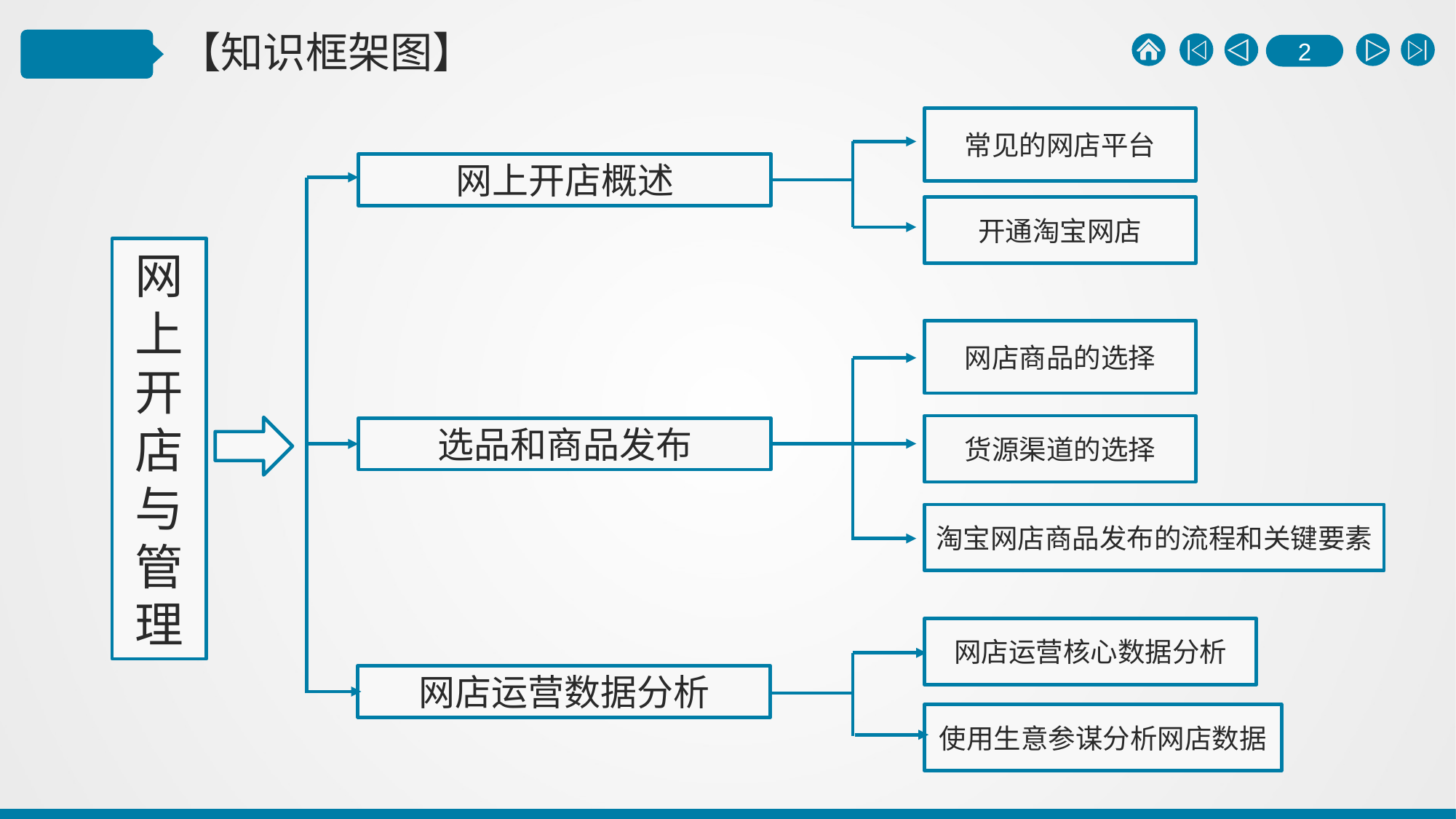

常见的网店平台
网上开店概述
开通淘宝网店
网上开店与管理
网店商品的选择
货源渠道的选择

选品和商品发布
淘宝网店商品发布的流程和关键要素
网店运营核心数据分析
网店运营数据分析
使用生意参谋分析网店数据